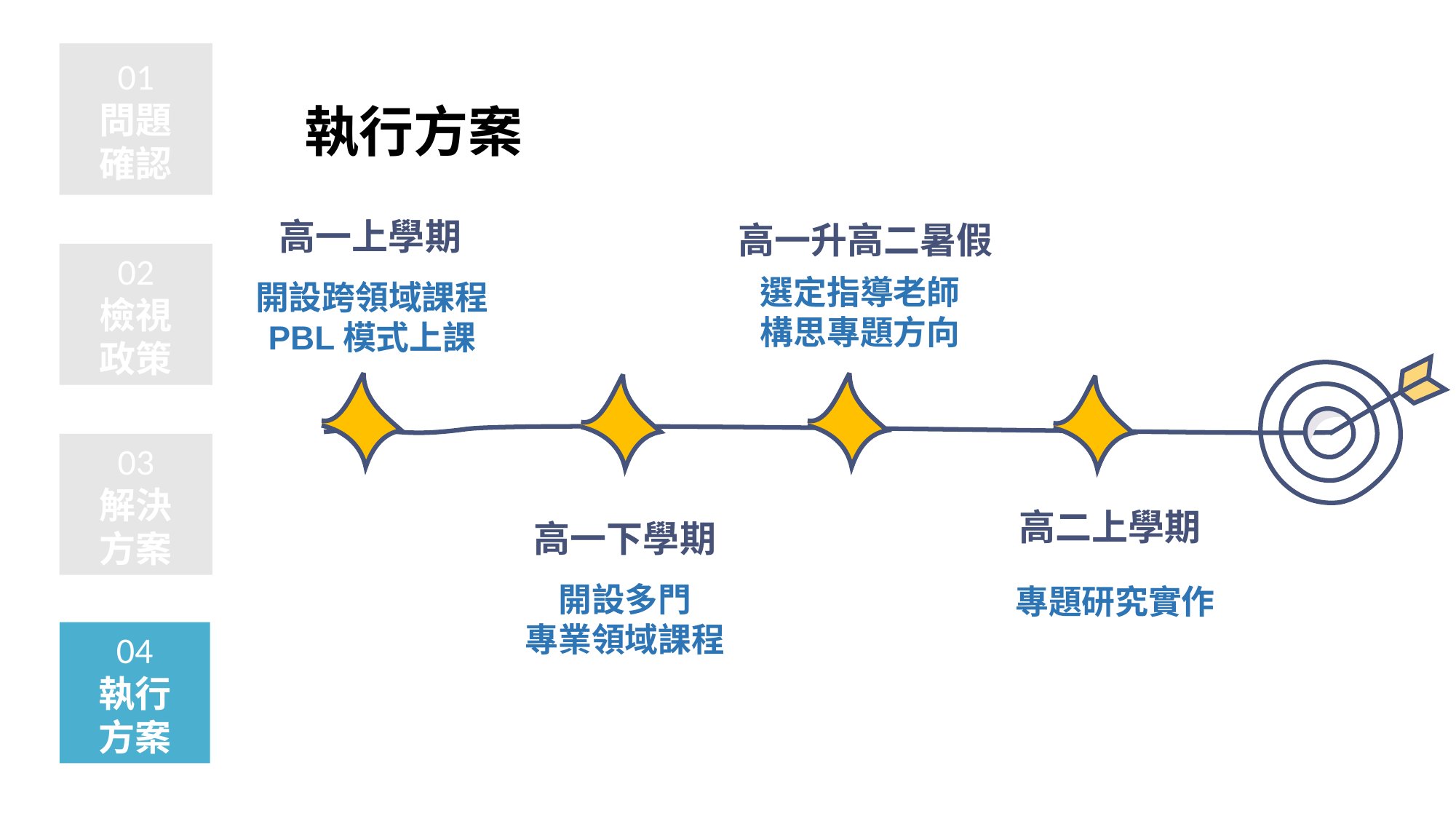

01
問題
確認
執行方案
高一上學期
高一升高二暑假
02
檢視
政策
選定指導老師
構思專題方向
開設跨領域課程
PBL模式上課

03
解決
方案
高二上學期
高一下學期
開設多門
專業領域課程
專題研究實作
04
執行
方案